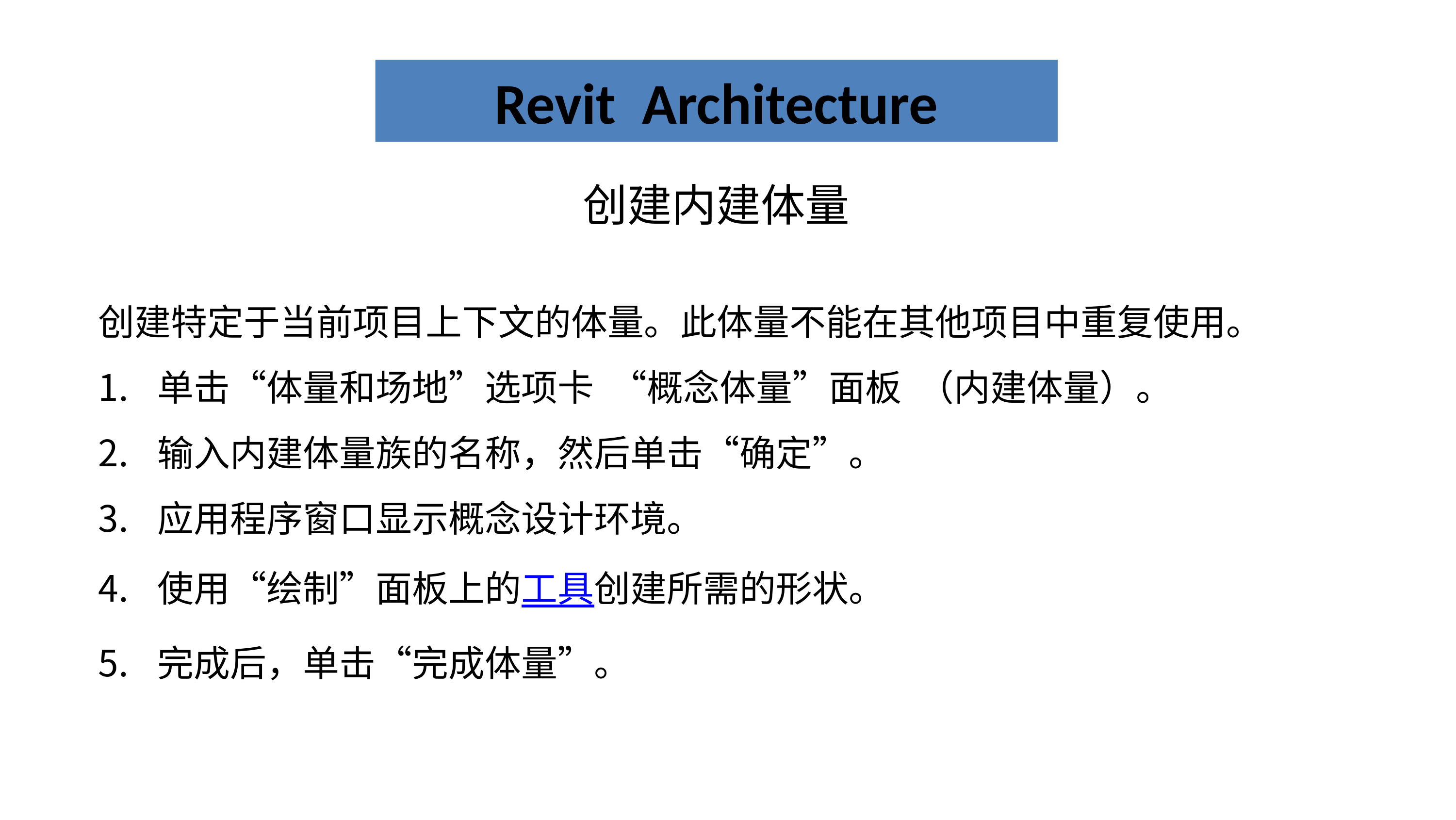

Revit  Architecture
创建内建体量
创建特定于当前项目上下文的体量。此体量不能在其他项目中重复使用。
单击“体量和场地”选项卡  “概念体量”面板  （内建体量）。
输入内建体量族的名称，然后单击“确定”。
应用程序窗口显示概念设计环境。
使用“绘制”面板上的工具创建所需的形状。
完成后，单击“完成体量”。